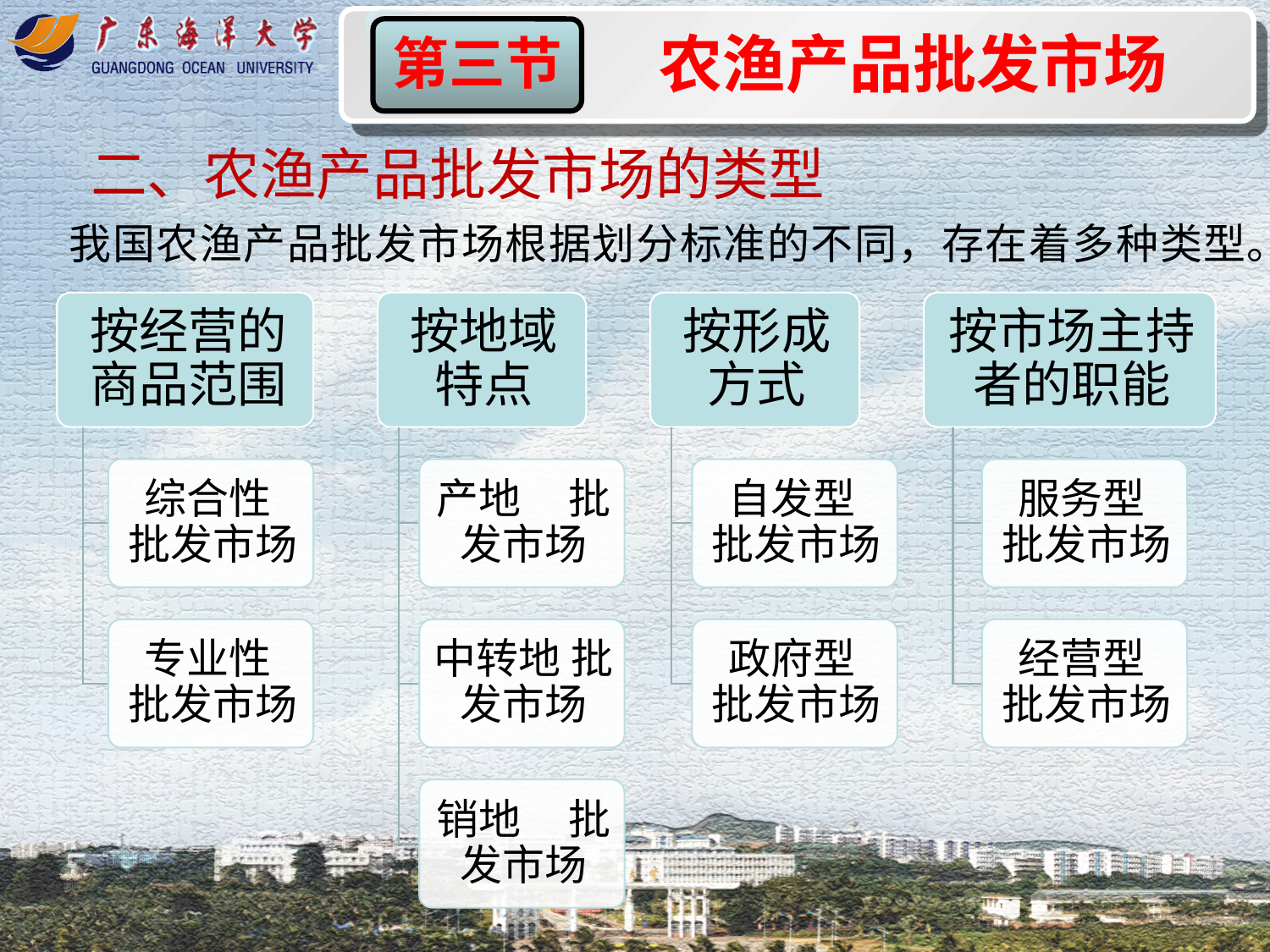

农渔产品批发市场

第三节
二、农渔产品批发市场的类型
我国农渔产品批发市场根据划分标准的不同，存在着多种类型。
按经营的商品范围
综合性  批发市场
专业性  批发市场
按地域特点
产地     批发市场
中转地 批发市场
销地     批发市场
按形成方式
自发型  批发市场
政府型  批发市场
按市场主持者的职能
服务型  批发市场
经营型  批发市场